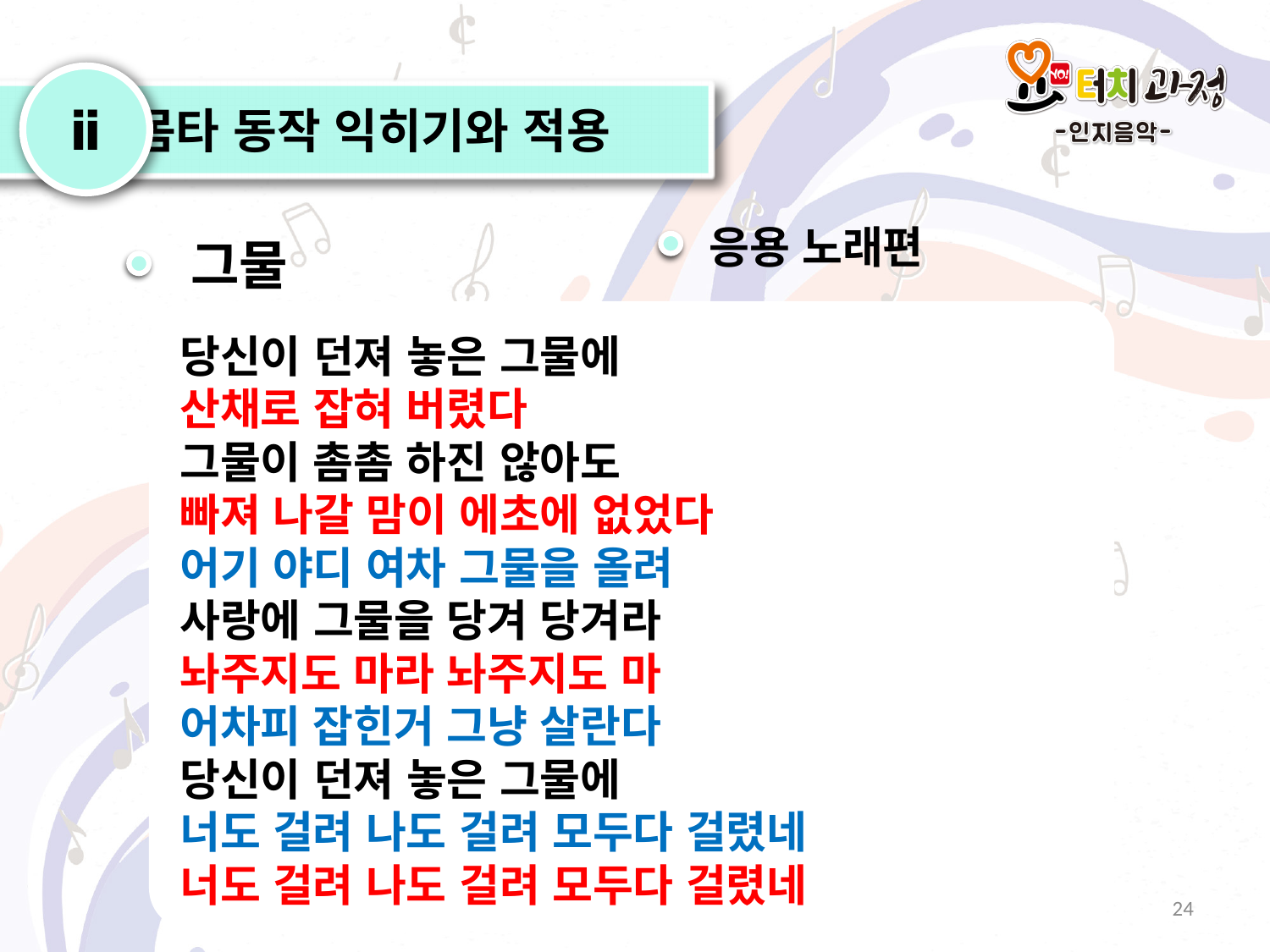

ⅱ
             몸타 동작 익히기와 적용
응용 노래편
그물

당신이 던져 놓은 그물에
산채로 잡혀 버렸다
그물이 촘촘 하진 않아도
빠져 나갈 맘이 에초에 없었다
어기 야디 여차 그물을 올려
사랑에 그물을 당겨 당겨라
놔주지도 마라 놔주지도 마
어차피 잡힌거 그냥 살란다
당신이 던져 놓은 그물에
너도 걸려 나도 걸려 모두다 걸렸네
너도 걸려 나도 걸려 모두다 걸렸네
24